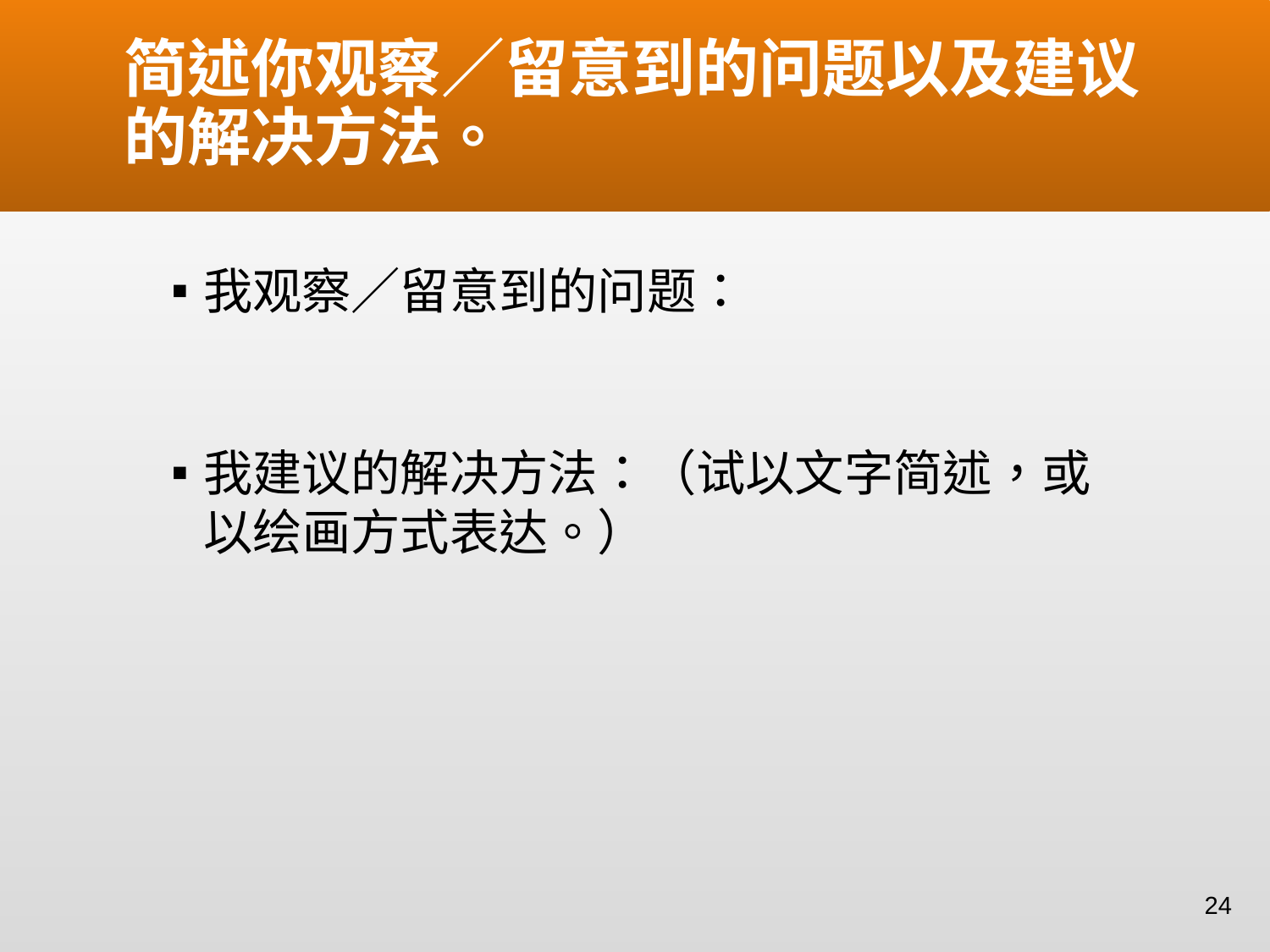

# 简述你观察／留意到的问题以及建议的解决方法。
我观察／留意到的问题：

我建议的解决方法：（试以文字简述，或以绘画方式表达。）
24